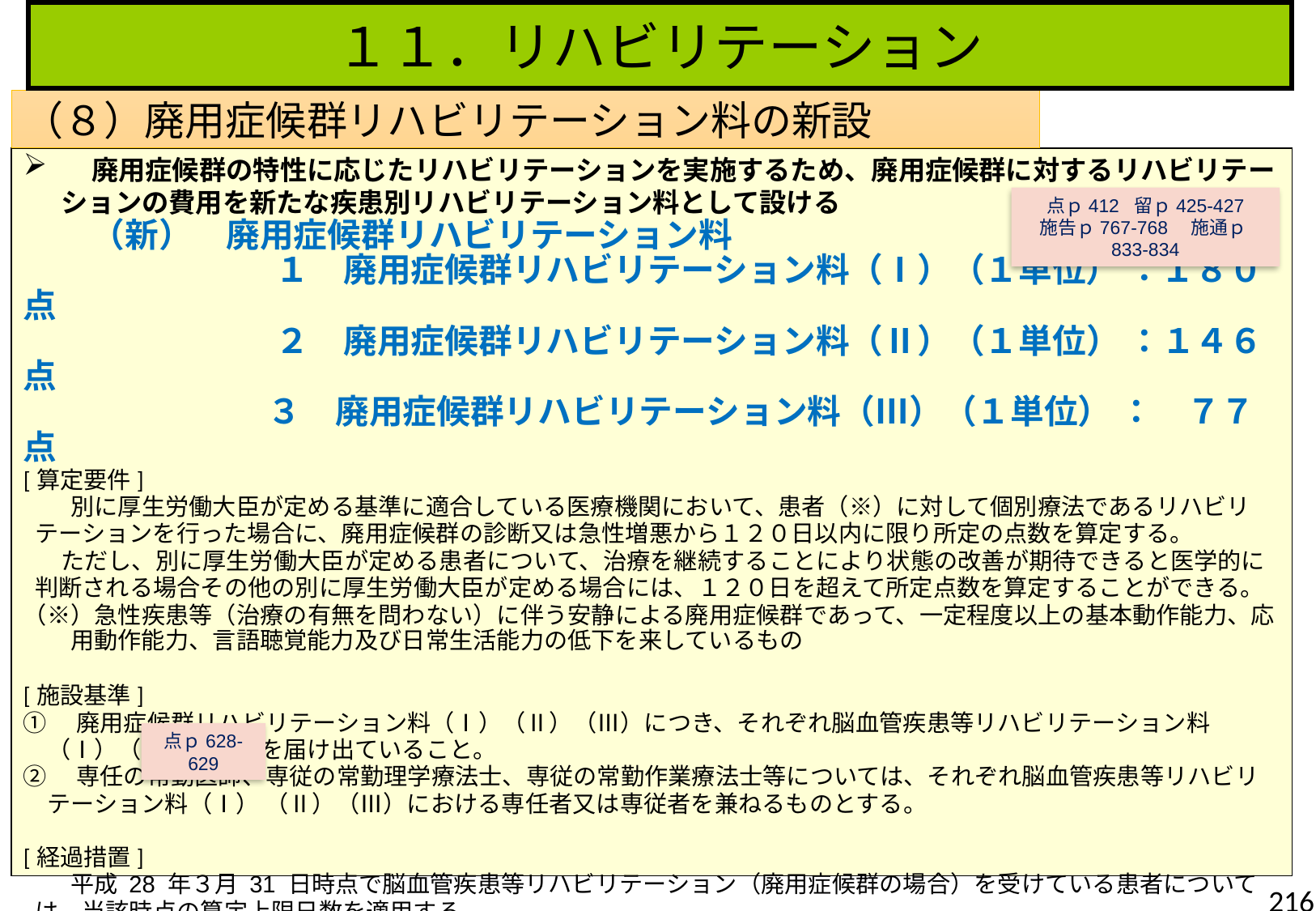

１１．リハビリテーション
（８）廃用症候群リハビリテーション料の新設
　廃用症候群の特性に応じたリハビリテーションを実施するため、廃用症候群に対するリハビリテーションの費用を新たな疾患別リハビリテーション料として設ける
　　（新）　廃用症候群リハビリテーション料
 　　　　　　　１　廃用症候群リハビリテーション料（Ⅰ）（１単位） ：１８０点
 　　　　　　　２　廃用症候群リハビリテーション料（Ⅱ）（１単位） ：１４６点
　　　　　　　 ３　廃用症候群リハビリテーション料（Ⅲ）（１単位） ：　７７点
[算定要件]
　　別に厚生労働大臣が定める基準に適合している医療機関において、患者（※）に対して個別療法であるリハビリテーションを行った場合に、廃用症候群の診断又は急性増悪から１２０日以内に限り所定の点数を算定する。
      ただし、別に厚生労働大臣が定める患者について、治療を継続することにより状態の改善が期待できると医学的に判断される場合その他の別に厚生労働大臣が定める場合には、１２０日を超えて所定点数を算定することができる。
（※）急性疾患等（治療の有無を問わない）に伴う安静による廃用症候群であって、一定程度以上の基本動作能力、応用動作能力、言語聴覚能力及び日常生活能力の低下を来しているもの

[施設基準]
①　廃用症候群リハビリテーション料（Ⅰ）（Ⅱ）（Ⅲ）につき、それぞれ脳血管疾患等リハビリテーション料（Ⅰ）（Ⅱ）（Ⅲ）を届け出ていること。
②　専任の常勤医師、専従の常勤理学療法士、専従の常勤作業療法士等については、それぞれ脳血管疾患等リハビリテーション料（Ⅰ） （Ⅱ）（Ⅲ）における専任者又は専従者を兼ねるものとする。

[経過措置]
　　平成 28 年３月 31 日時点で脳血管疾患等リハビリテーション（廃用症候群の場合）を受けている患者については、当該時点の算定上限日数を適用する。
点ｐ412  留ｐ425-427
施告ｐ767-768　施通ｐ833-834
点ｐ628-629
216